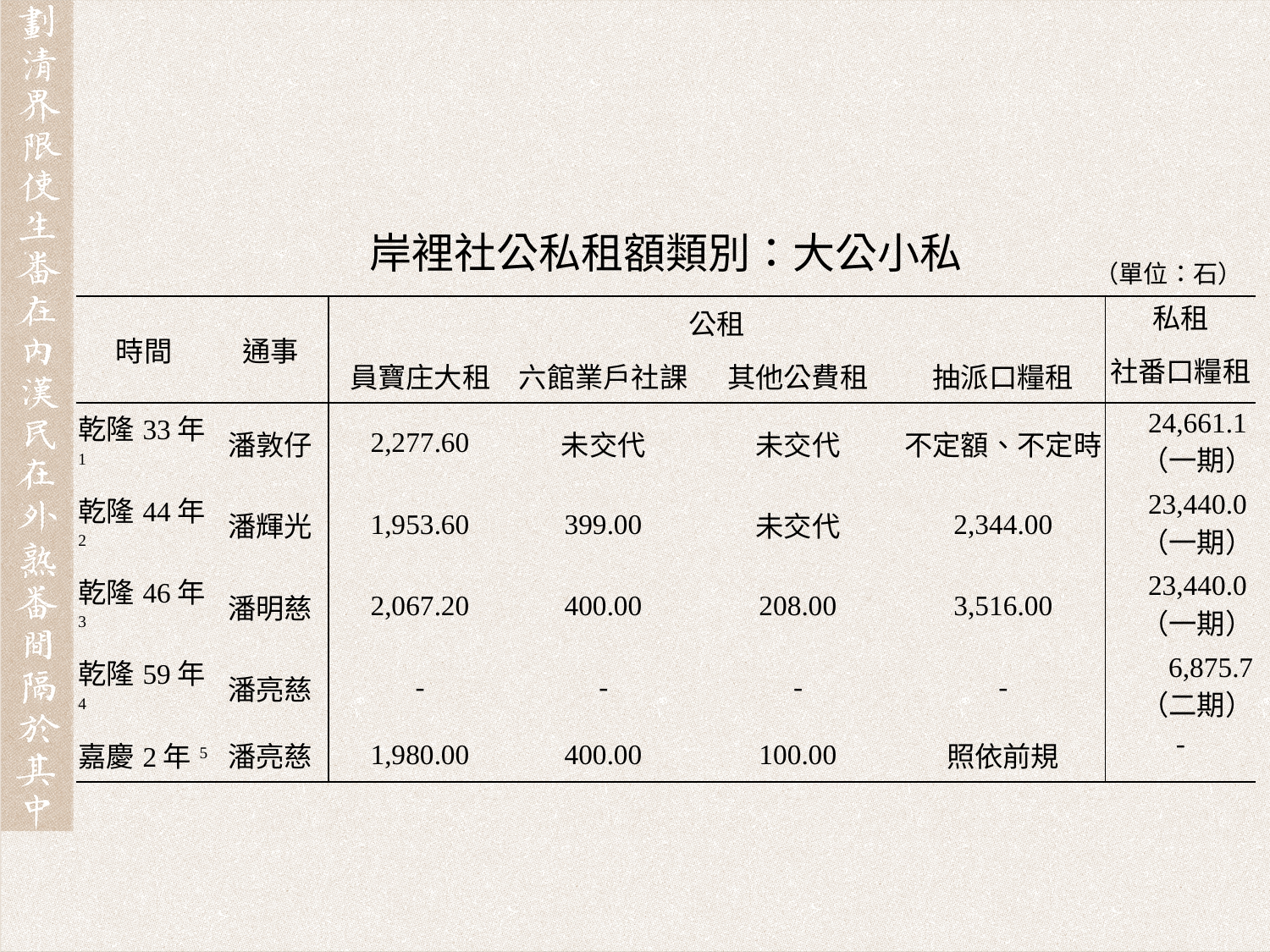

岸裡社公私租額類別：大公小私
（單位：石）
| 時間 | 通事 | 公租 |  |  |  | 私租 |
| --- | --- | --- | --- | --- | --- | --- |
|  |  | 員寶庄大租 | 六館業戶社課 | 其他公費租 | 抽派口糧租 | 社番口糧租 |
| 乾隆33年1 | 潘敦仔 | 2,277.60 | 未交代 | 未交代 | 不定額、不定時 | 24,661.1（一期） |
| 乾隆44年2 | 潘輝光 | 1,953.60 | 399.00 | 未交代 | 2,344.00 | 23,440.0（一期） |
| 乾隆46年3 | 潘明慈 | 2,067.20 | 400.00 | 208.00 | 3,516.00 | 23,440.0（一期） |
| 乾隆59年4 | 潘亮慈 | - | - | - | - | 6,875.7 （二期） |
| 嘉慶2年5 | 潘亮慈 | 1,980.00 | 400.00 | 100.00 | 照依前規 | - |